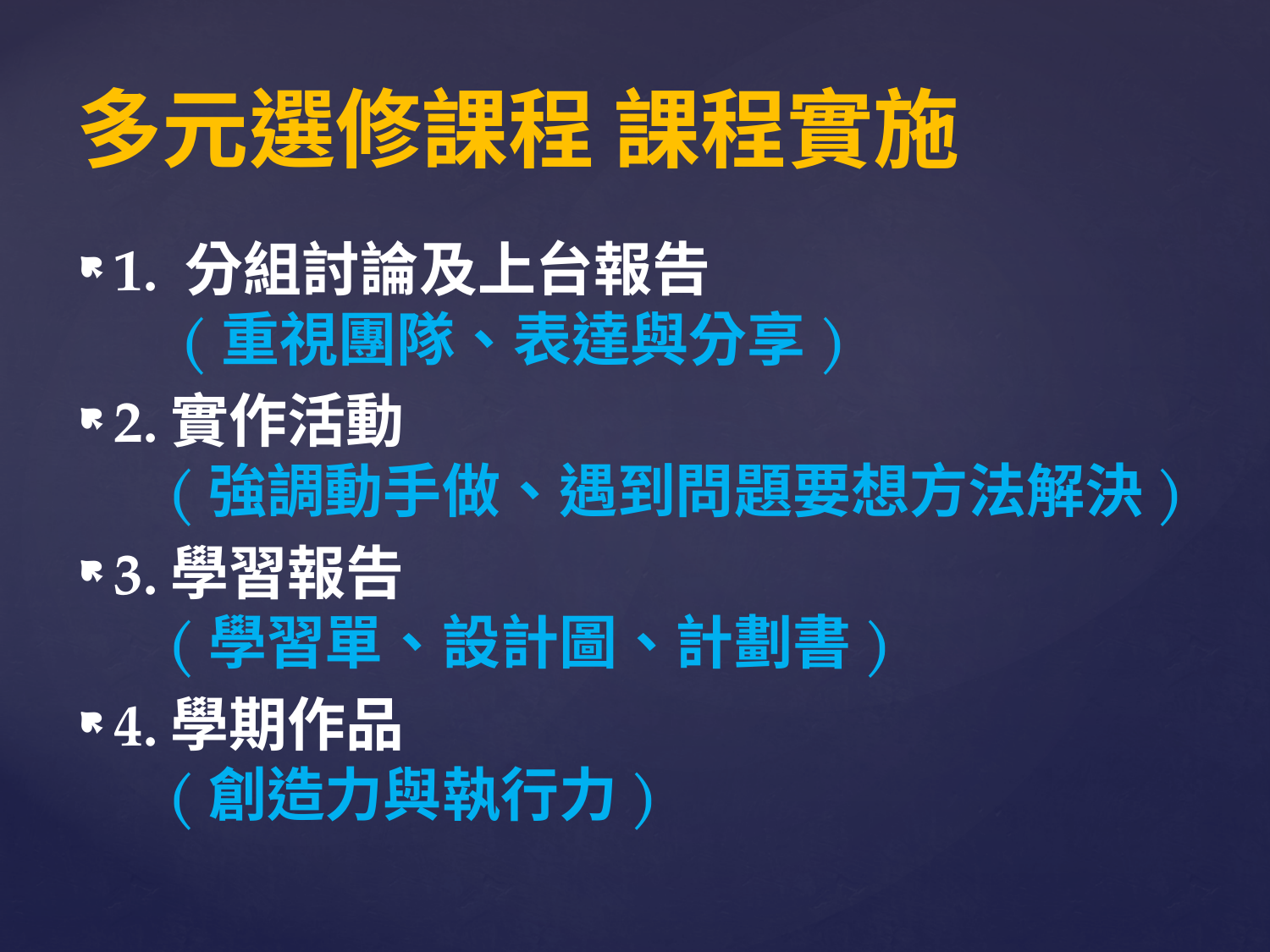

# 多元選修課程 課程實施
1. 分組討論及上台報告
    (重視團隊、表達與分享)
2.實作活動
   (強調動手做、遇到問題要想方法解決)
3.學習報告
   (學習單、設計圖、計劃書)
4.學期作品
   (創造力與執行力)